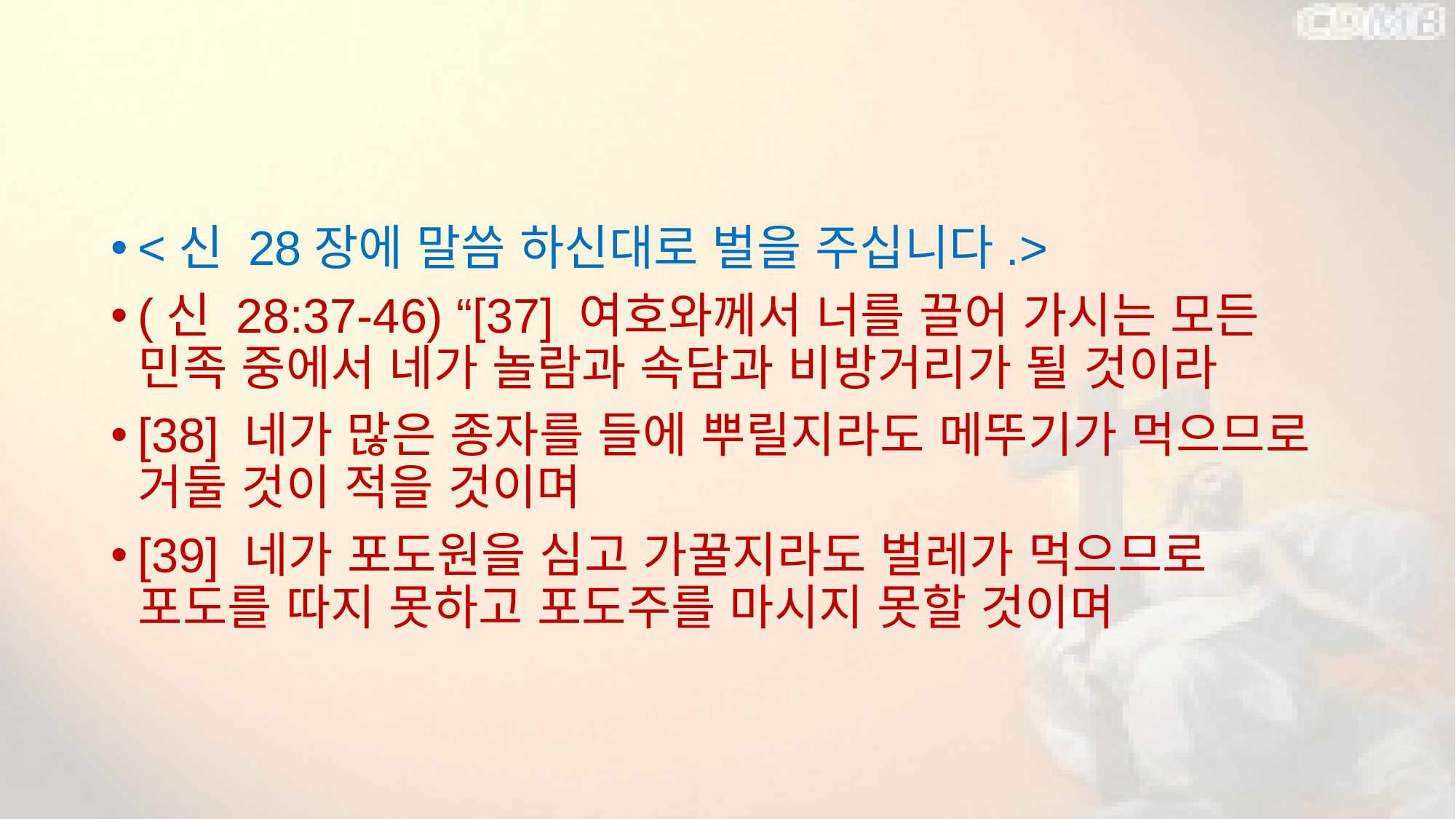

#
<신 28장에 말씀 하신대로 벌을 주십니다.>
(신 28:37-46) “[37] 여호와께서 너를 끌어 가시는 모든 민족 중에서 네가 놀람과 속담과 비방거리가 될 것이라
[38] 네가 많은 종자를 들에 뿌릴지라도 메뚜기가 먹으므로 거둘 것이 적을 것이며
[39] 네가 포도원을 심고 가꿀지라도 벌레가 먹으므로 포도를 따지 못하고 포도주를 마시지 못할 것이며